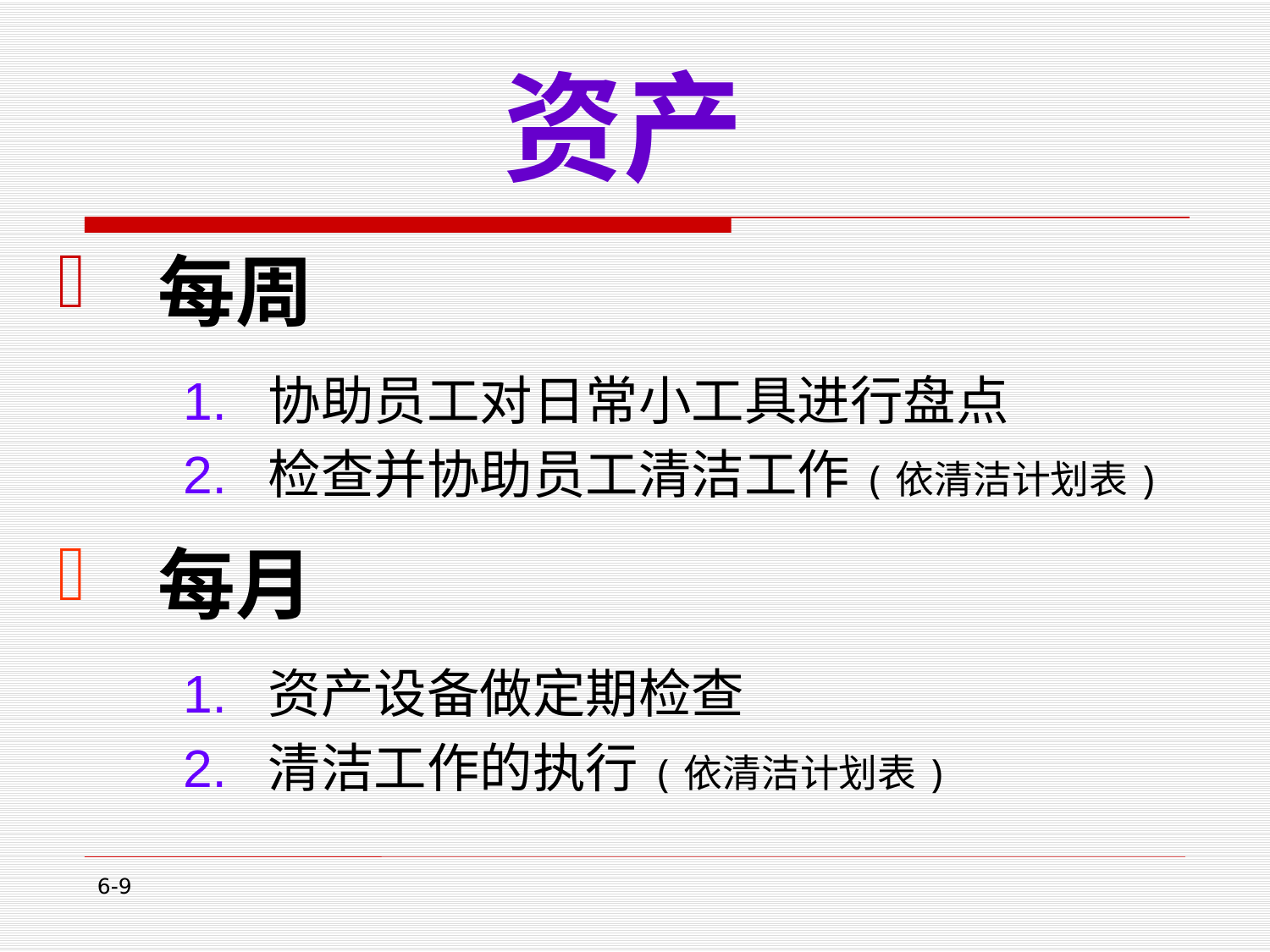

# 资产
每周
协助员工对日常小工具进行盘点
检查并协助员工清洁工作(依清洁计划表)
每月
资产设备做定期检查
清洁工作的执行(依清洁计划表)
6-9
4